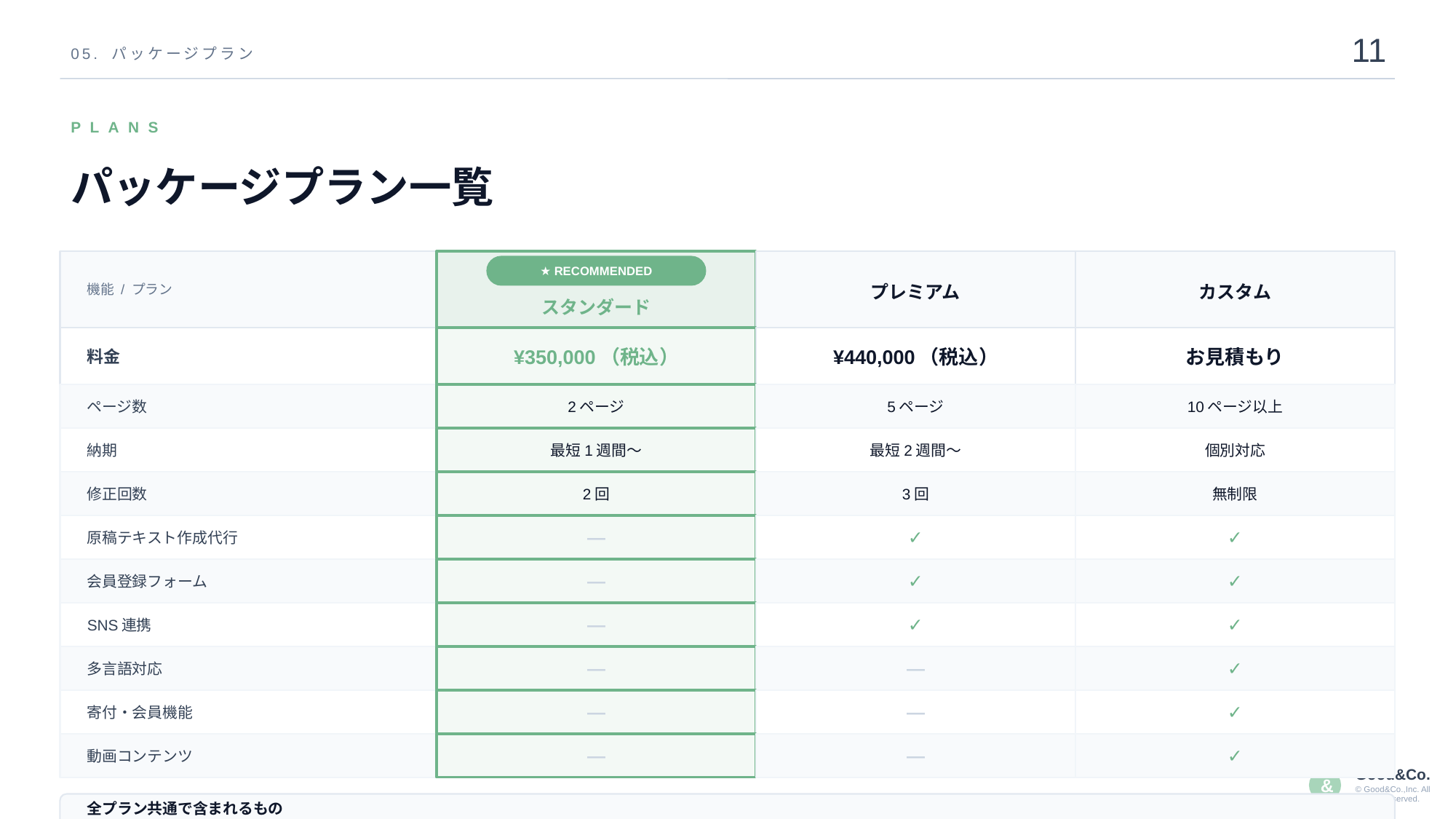

11
05. パッケージプラン

PLANS
パッケージプラン一覧

機能 / プラン

★ RECOMMENDED
プレミアム
カスタム
スタンダード

料金

¥350,000（税込）

¥440,000（税込）

お見積もり

ページ数

2ページ

5ページ

10ページ以上

納期

最短1週間〜

最短2週間〜

個別対応

修正回数

2回

3回

無制限

原稿テキスト作成代行

—

✓

✓

会員登録フォーム

—

✓

✓

SNS連携

—

✓

✓

多言語対応

—

—

✓

寄付・会員機能

—

—

✓

動画コンテンツ

—

—

✓
Good&Co.

&
© Good&Co.,Inc. All Rights Reserved.

全プラン共通で含まれるもの
サーバー使用料（初年度）／独自ドメイン取得・SSL／NEWS投稿機能／お問い合わせフォーム（自動返信メール込み）／スマホ・タブレット対応／基本SEO設定（タイトル・ディスクリプション・OGP）
※ サーバー使用料・独自ドメイン取得費用は全プラン共通で初年度料金に含まれます（2年目以降は月額保守プランにてご対応）。
※ 動画撮影・写真撮影、コピーライティング（原稿作成）は別途お見積もりとなります（プレミアム以上は原稿作成を含みます）。